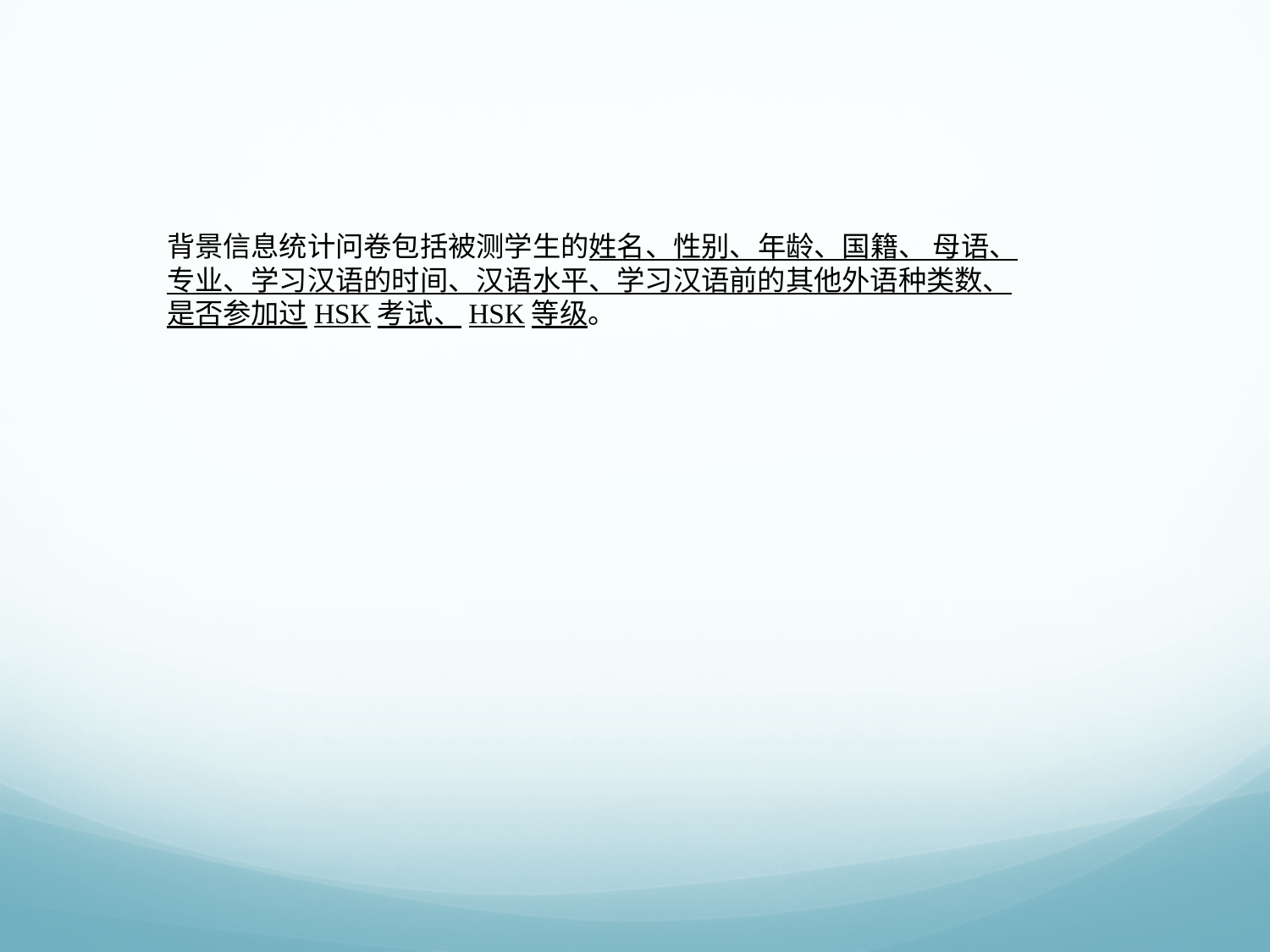

背景信息统计问卷包括被测学生的姓名、性别、年龄、国籍、 母语、专业、学习汉语的时间、汉语水平、学习汉语前的其他外语种类数、是否参加过HSK考试、HSK等级。